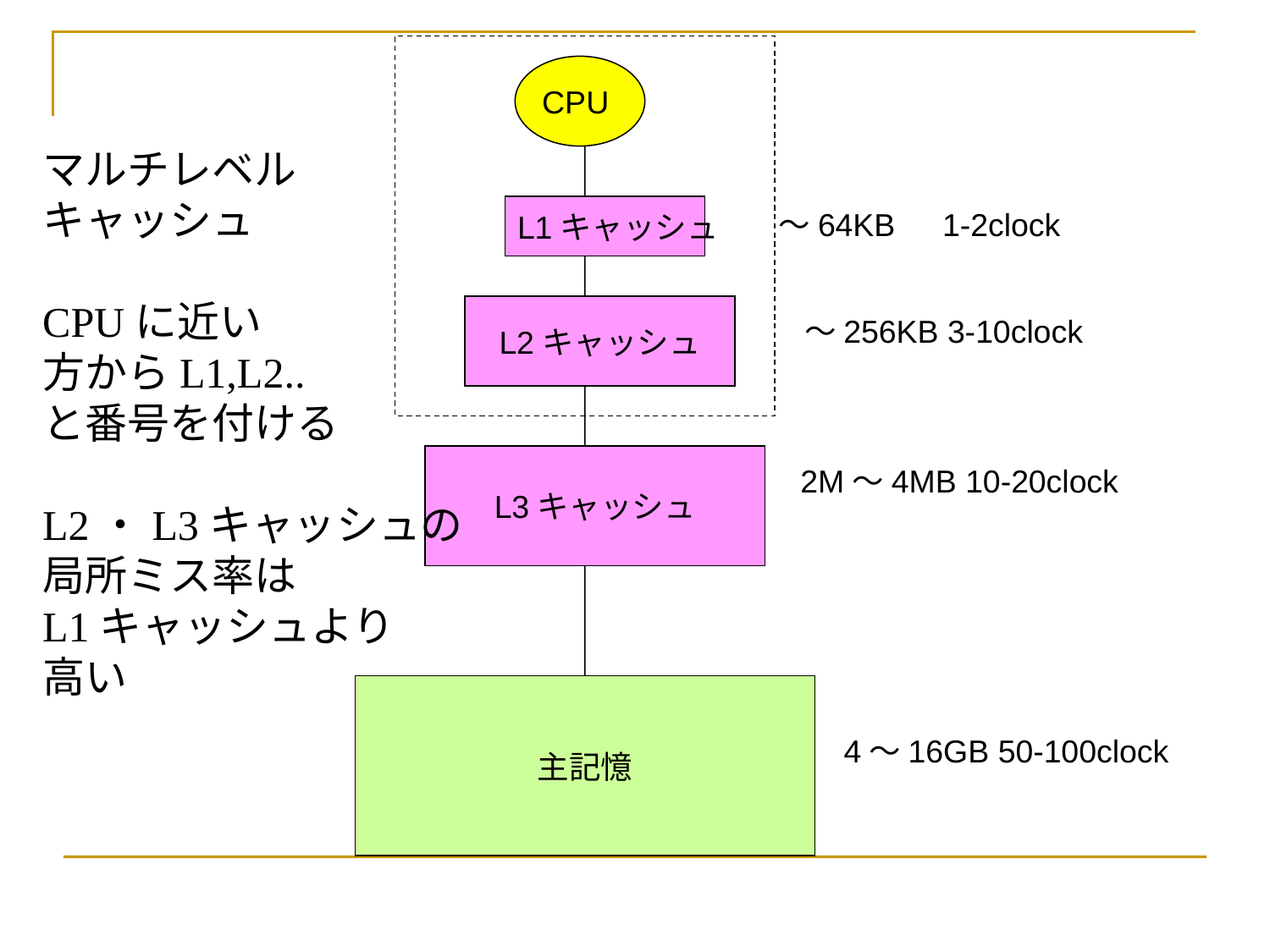

CPU
マルチレベル
キャッシュ

CPUに近い
方からL1,L2..
と番号を付ける

L2・L3キャッシュの
局所ミス率は
L1キャッシュより
高い

L1キャッシュ
～64KB　1-2clock
L2キャッシュ
～256KB 3-10clock
L3キャッシュ
2M～4MB 10-20clock
主記憶
4～16GB 50-100clock